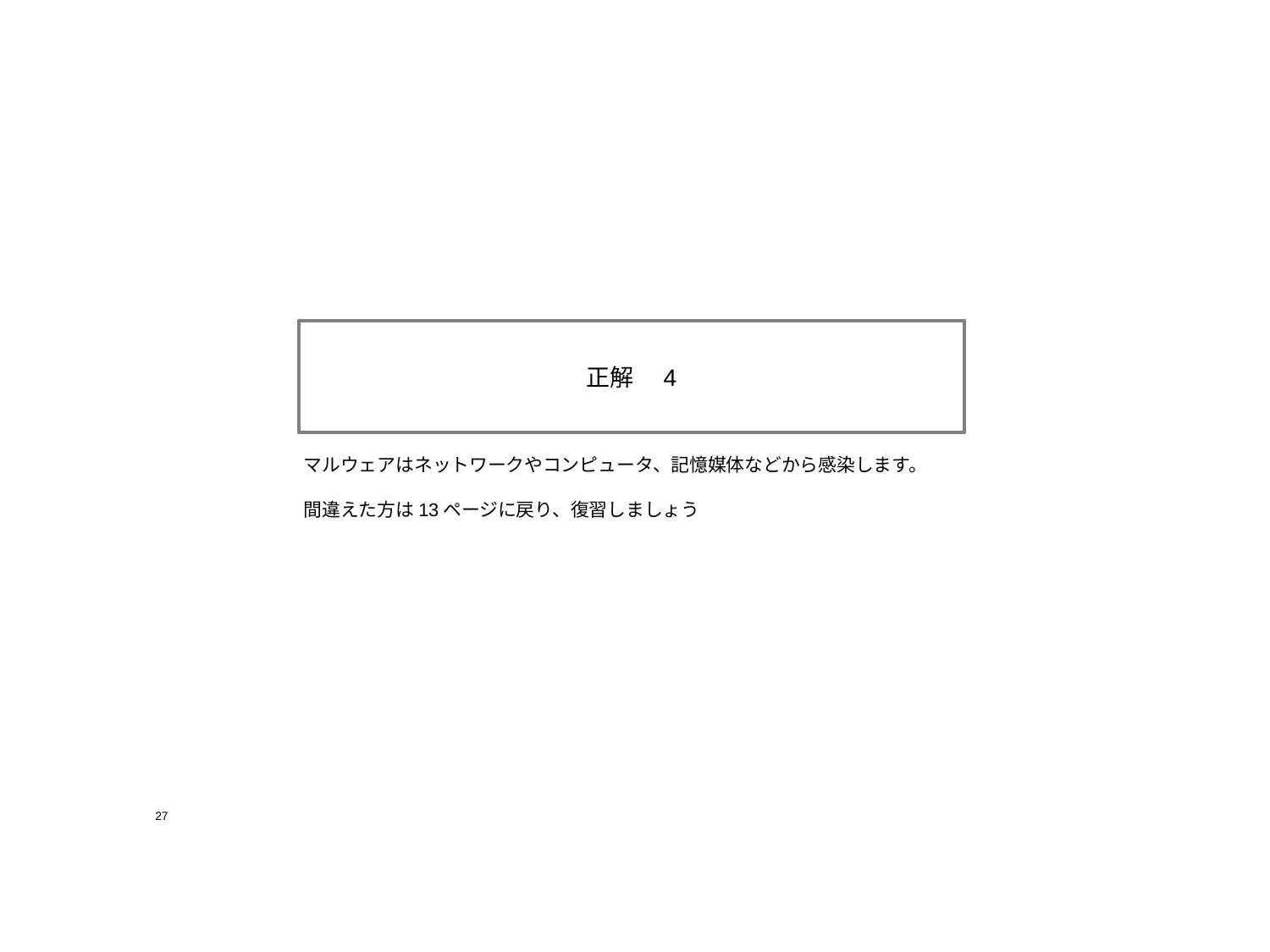

正解　4
マルウェアはネットワークやコンピュータ、記憶媒体などから感染します。

間違えた方は13ページに戻り、復習しましょう
27